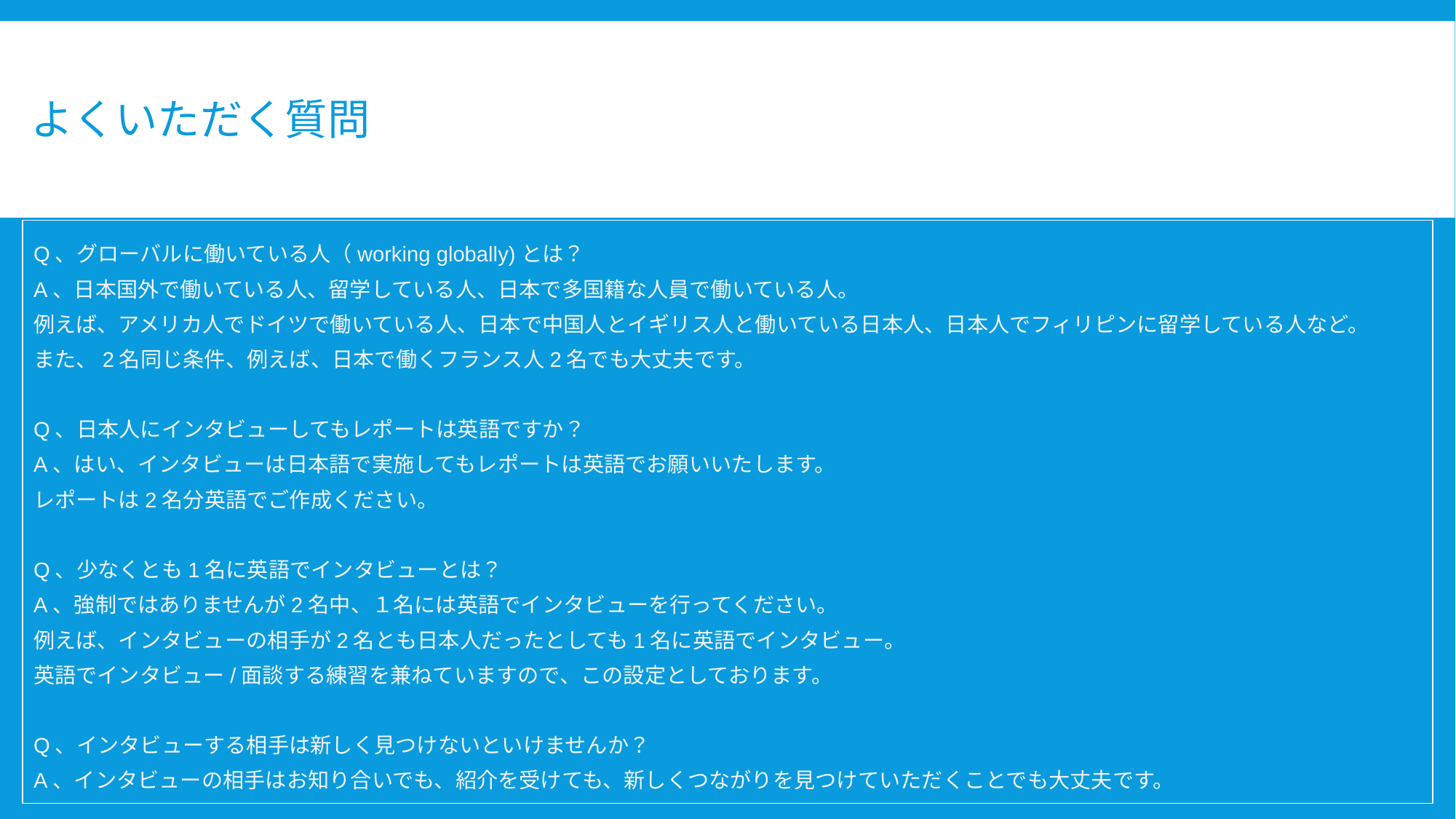

# よくいただく質問
Q、グローバルに働いている人（working globally)とは？
A、日本国外で働いている人、留学している人、日本で多国籍な人員で働いている人。
例えば、アメリカ人でドイツで働いている人、日本で中国人とイギリス人と働いている日本人、日本人でフィリピンに留学している人など。
また、2名同じ条件、例えば、日本で働くフランス人2名でも大丈夫です。

Q、日本人にインタビューしてもレポートは英語ですか？
A、はい、インタビューは日本語で実施してもレポートは英語でお願いいたします。
レポートは2名分英語でご作成ください。

Q、少なくとも1名に英語でインタビューとは？
A、強制ではありませんが2名中、１名には英語でインタビューを行ってください。
例えば、インタビューの相手が2名とも日本人だったとしても1名に英語でインタビュー。
英語でインタビュー/面談する練習を兼ねていますので、この設定としております。

Q、インタビューする相手は新しく見つけないといけませんか？
A、インタビューの相手はお知り合いでも、紹介を受けても、新しくつながりを見つけていただくことでも大丈夫です。